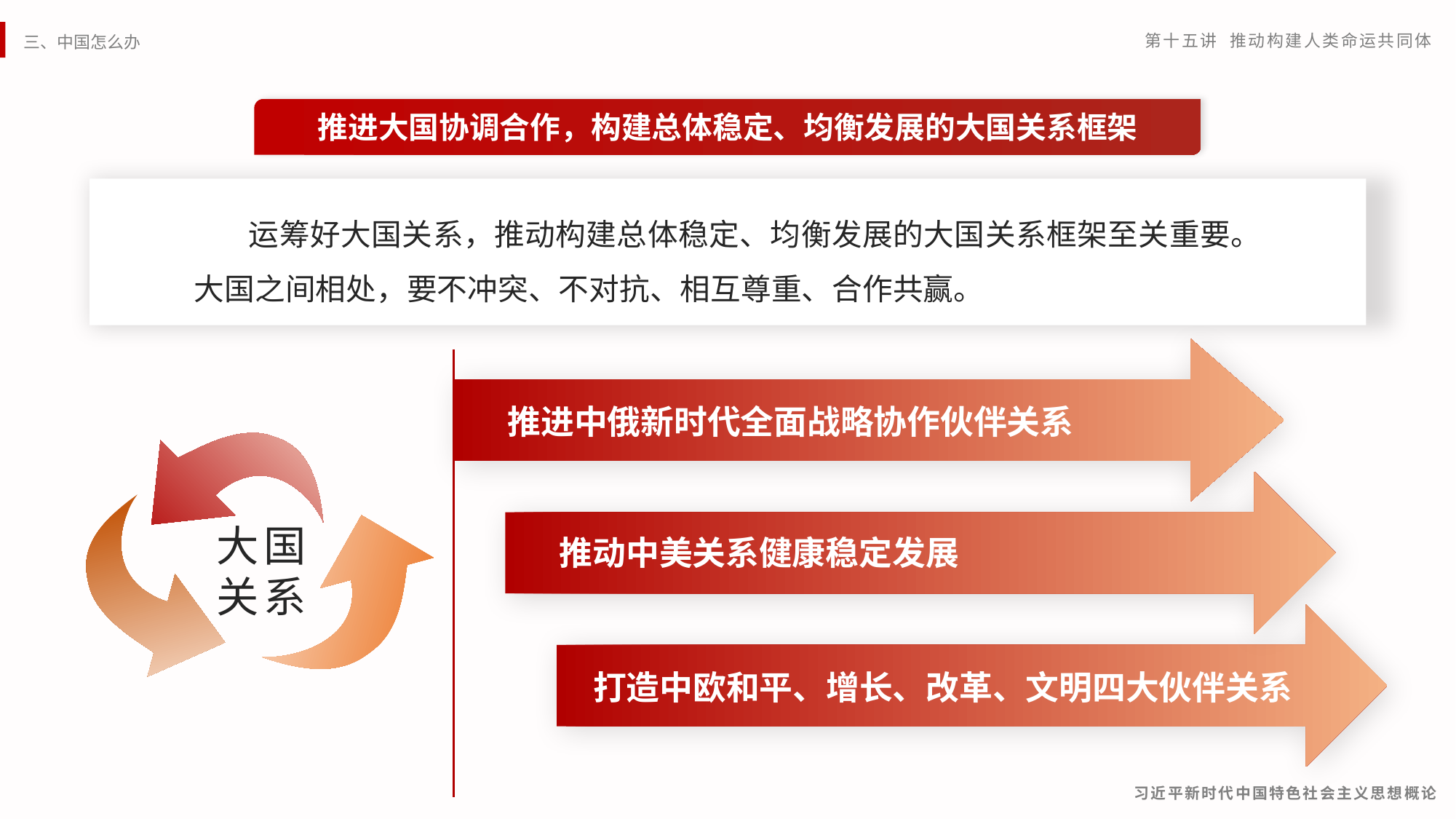

推进大国协调合作，构建总体稳定、均衡发展的大国关系框架

运筹好大国关系，推动构建总体稳定、均衡发展的大国关系框架至关重要。大国之间相处，要不冲突、不对抗、相互尊重、合作共赢。

推进中俄新时代全面战略协作伙伴关系

推动中美关系健康稳定发展
大国
关系

打造中欧和平、增长、改革、文明四大伙伴关系